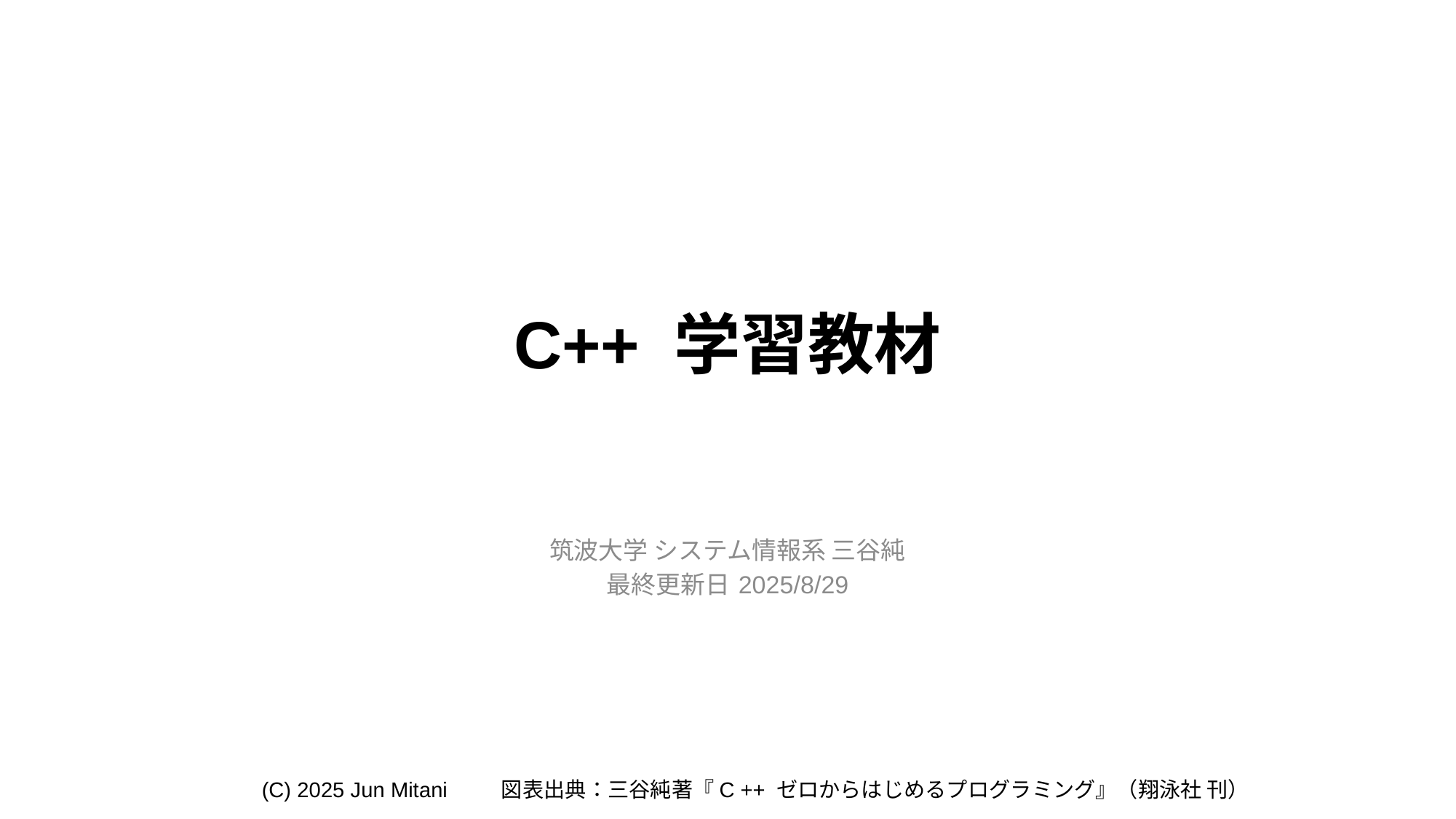

# C++ 学習教材
筑波大学 システム情報系 三谷純
最終更新日 2025/8/29
　　　(C) 2025 Jun Mitani 　　図表出典：三谷純著『C ++ ゼロからはじめるプログラミング』（翔泳社 刊）